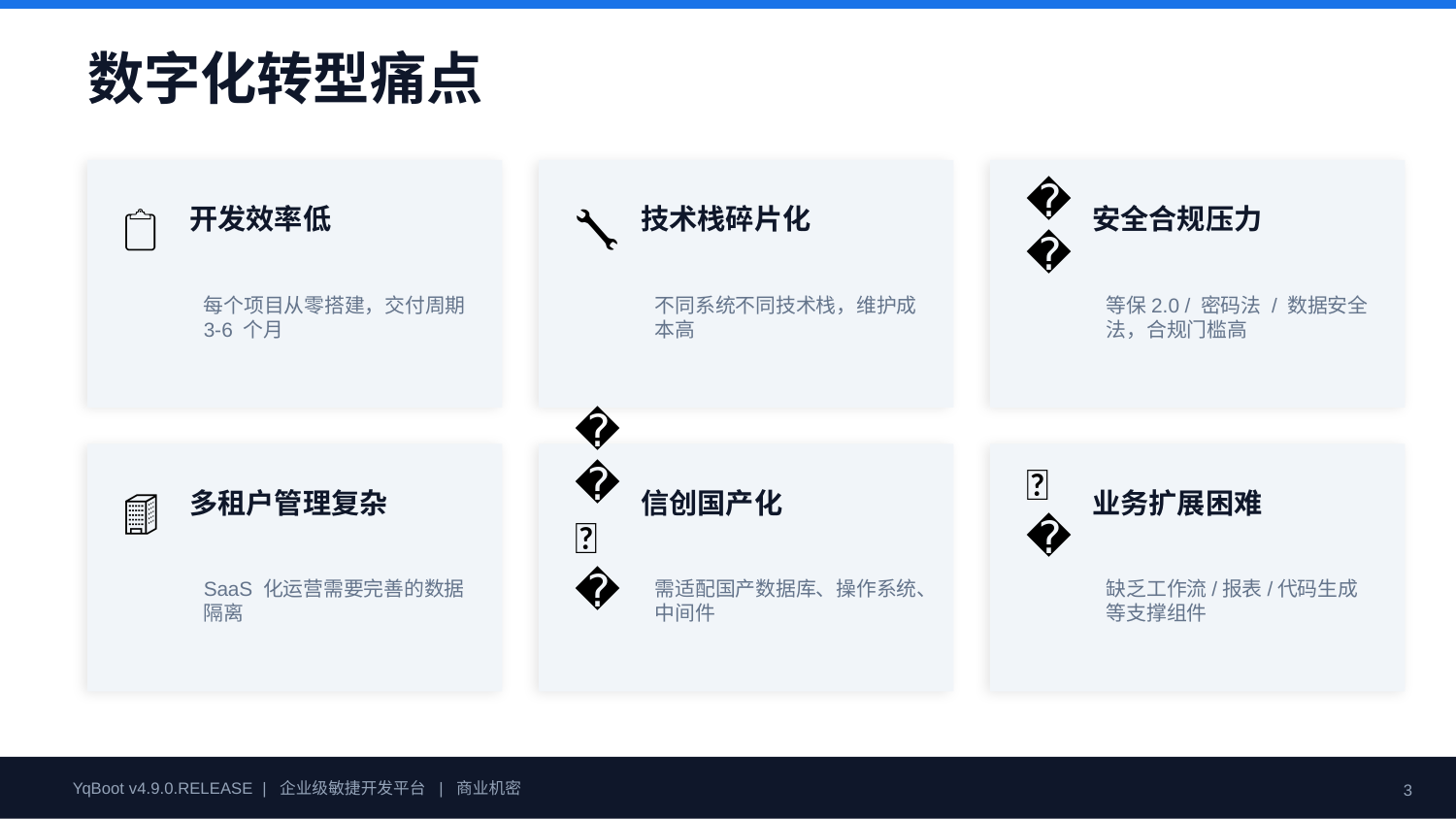

数字化转型痛点

📋
开发效率低
🔧
技术栈碎片化
🔐
安全合规压力
每个项目从零搭建，交付周期 3-6 个月
不同系统不同技术栈，维护成本高
等保2.0 / 密码法 / 数据安全法，合规门槛高

🏢
多租户管理复杂
🇨🇳
信创国产化
📈
业务扩展困难
SaaS 化运营需要完善的数据隔离
需适配国产数据库、操作系统、中间件
缺乏工作流/报表/代码生成等支撑组件

YqBoot v4.9.0.RELEASE  |  企业级敏捷开发平台  |  商业机密
3